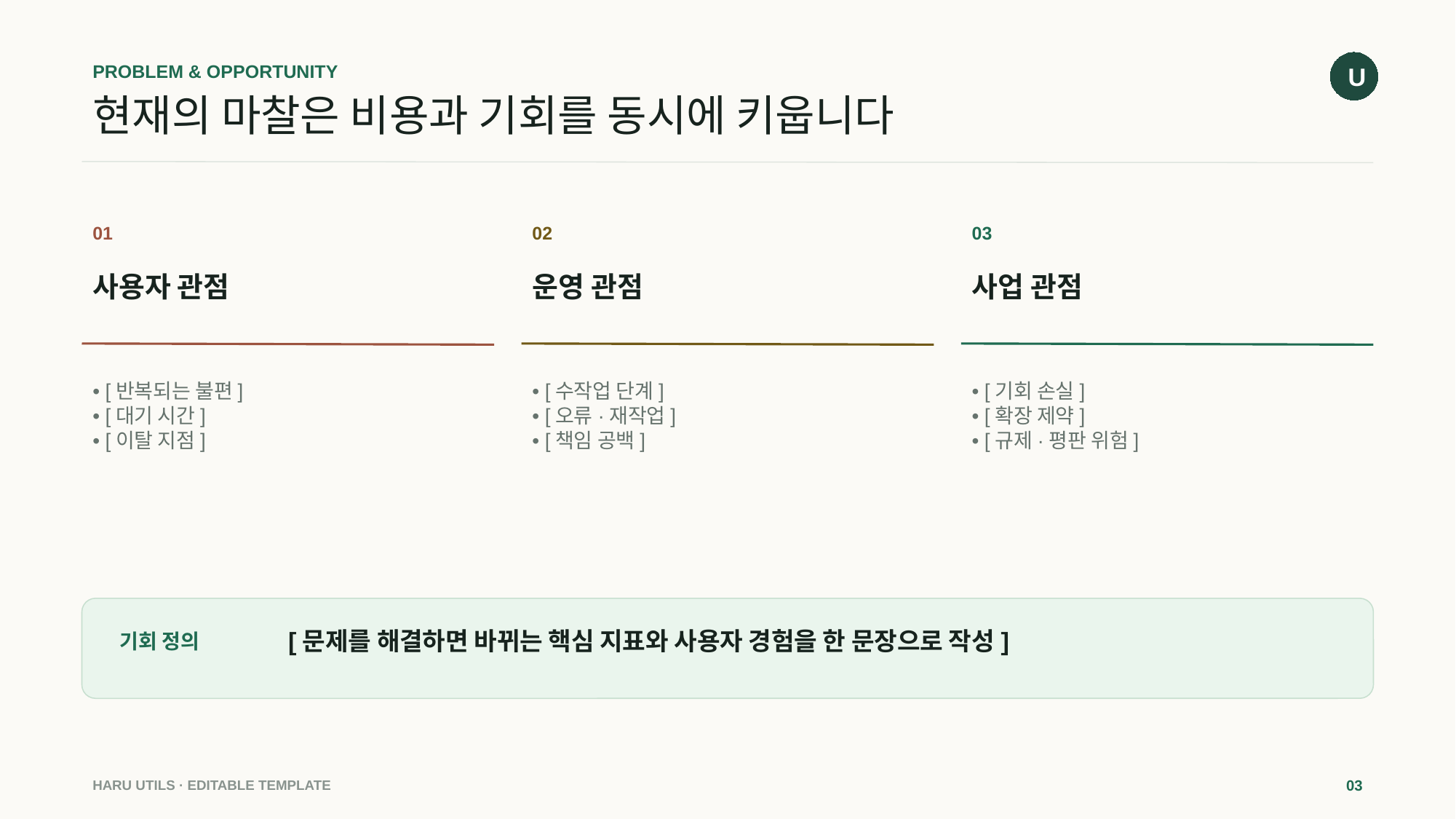

U
PROBLEM & OPPORTUNITY
# 현재의 마찰은 비용과 기회를 동시에 키웁니다

01
02
03
사용자 관점
운영 관점
사업 관점

• [반복되는 불편]
• [대기 시간]
• [이탈 지점]
• [수작업 단계]
• [오류·재작업]
• [책임 공백]
• [기회 손실]
• [확장 제약]
• [규제·평판 위험]

[문제를 해결하면 바뀌는 핵심 지표와 사용자 경험을 한 문장으로 작성]
기회 정의
HARU UTILS · EDITABLE TEMPLATE
03